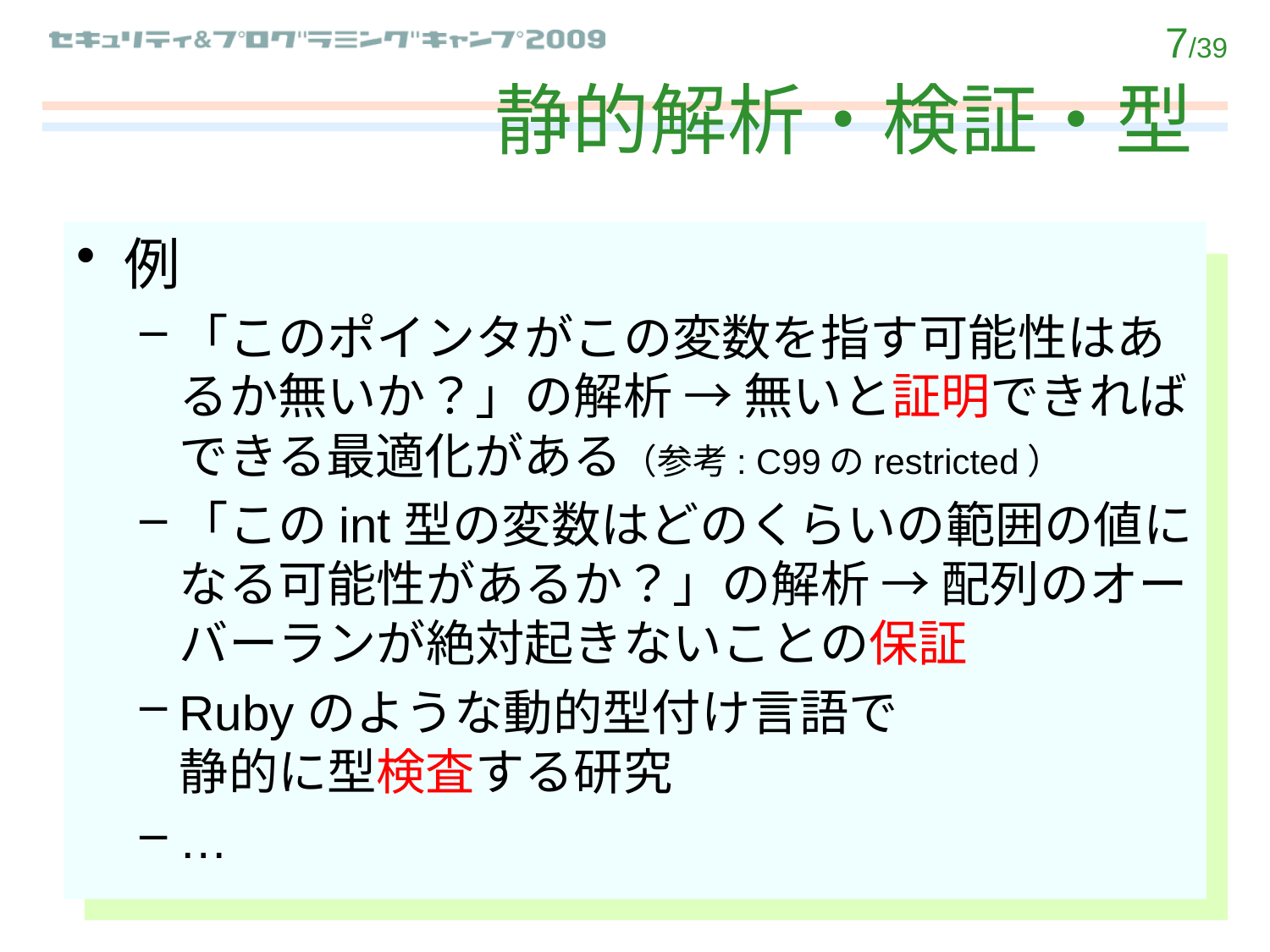

# 静的解析・検証・型
例
「このポインタがこの変数を指す可能性はあるか無いか？」の解析 → 無いと証明できればできる最適化がある（参考: C99のrestricted）
「このint型の変数はどのくらいの範囲の値になる可能性があるか？」の解析 → 配列のオーバーランが絶対起きないことの保証
Rubyのような動的型付け言語で
静的に型検査する研究
…